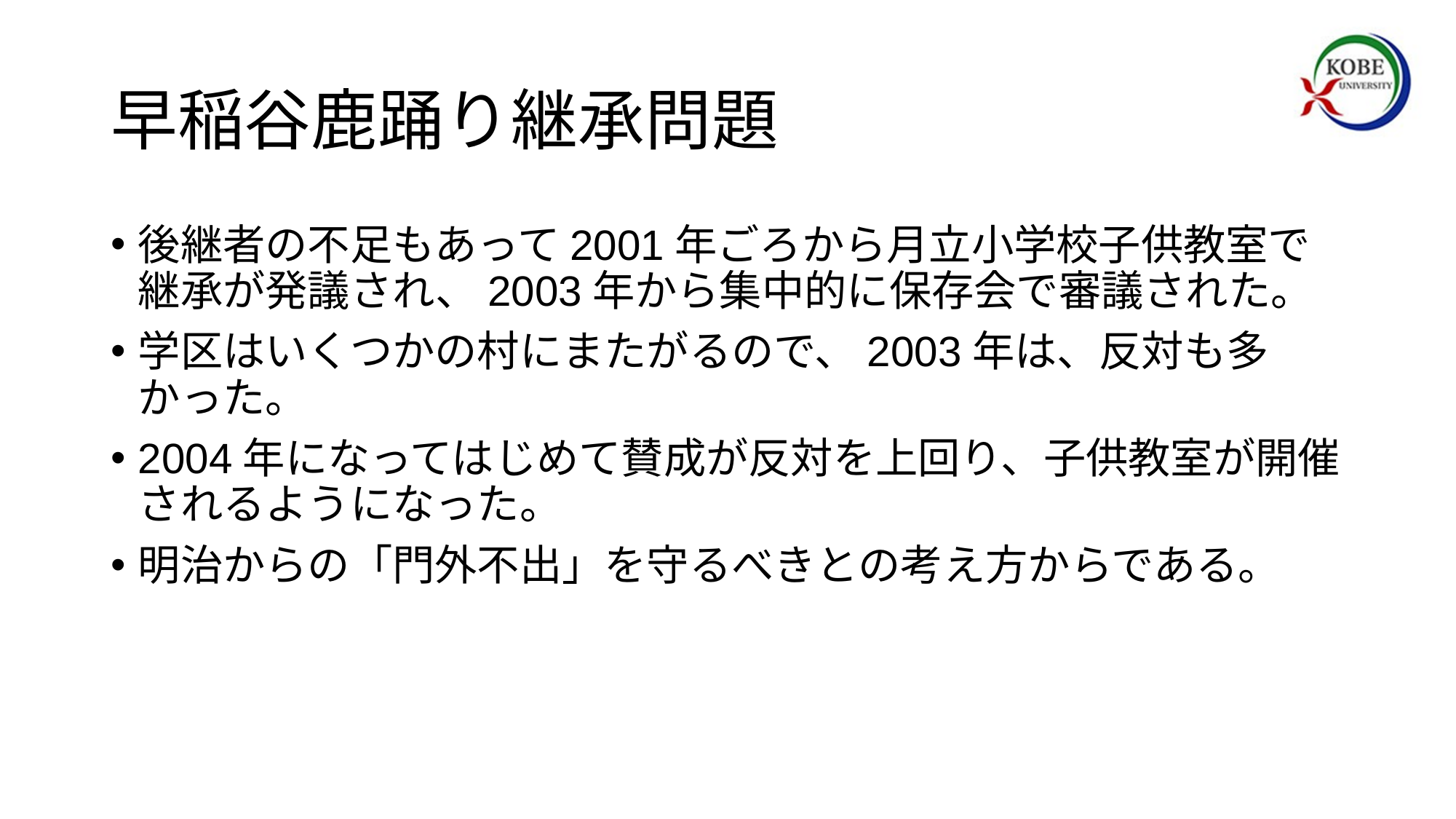

# 早稲谷鹿踊り継承問題
後継者の不足もあって2001年ごろから月立小学校子供教室で継承が発議され、2003年から集中的に保存会で審議された。
学区はいくつかの村にまたがるので、2003年は、反対も多かった。
2004年になってはじめて賛成が反対を上回り、子供教室が開催されるようになった。
明治からの「門外不出」を守るべきとの考え方からである。